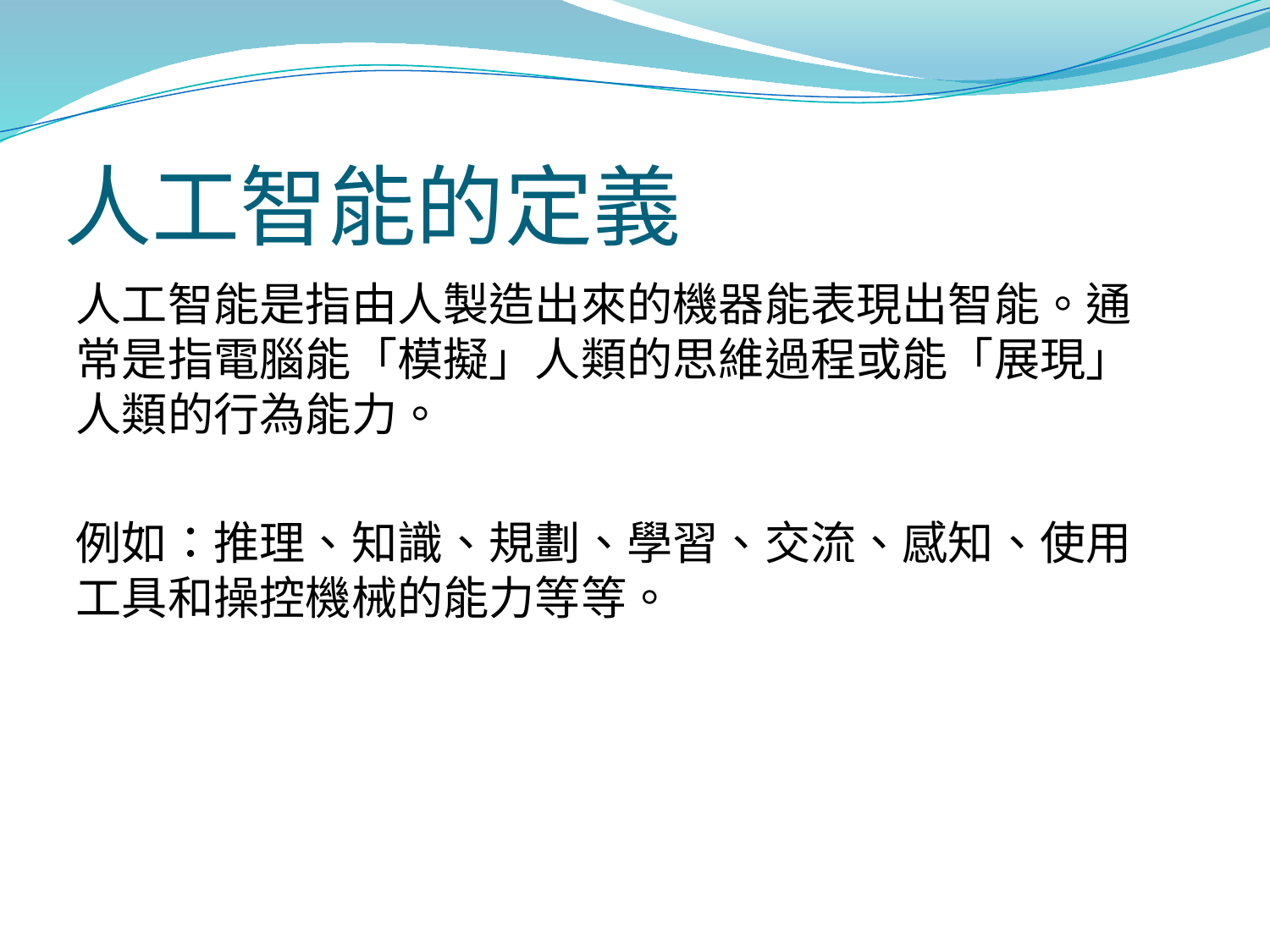

# 人工智能的定義
人工智能是指由人製造出來的機器能表現出智能。通常是指電腦能「模擬」人類的思維過程或能「展現」人類的行為能力。

例如：推理、知識、規劃、學習、交流、感知、使用工具和操控機械的能力等等。